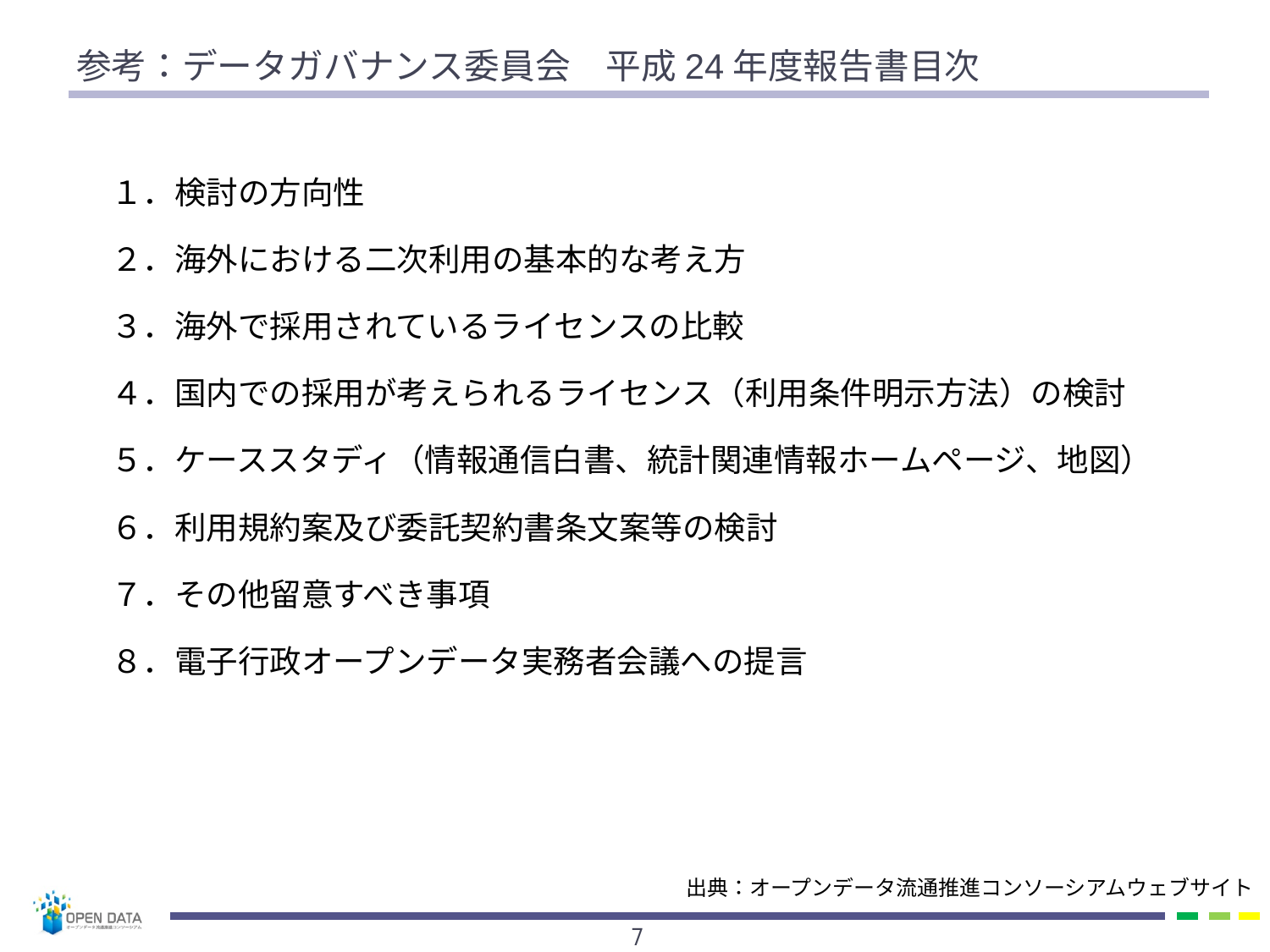

# 参考：データガバナンス委員会　平成24年度報告書目次
１．検討の方向性

２．海外における二次利用の基本的な考え方

３．海外で採用されているライセンスの比較

４．国内での採用が考えられるライセンス（利用条件明示方法）の検討

５．ケーススタディ（情報通信白書、統計関連情報ホームページ、地図）

６．利用規約案及び委託契約書条文案等の検討

７．その他留意すべき事項

８．電子行政オープンデータ実務者会議への提言

出典：オープンデータ流通推進コンソーシアムウェブサイト
7